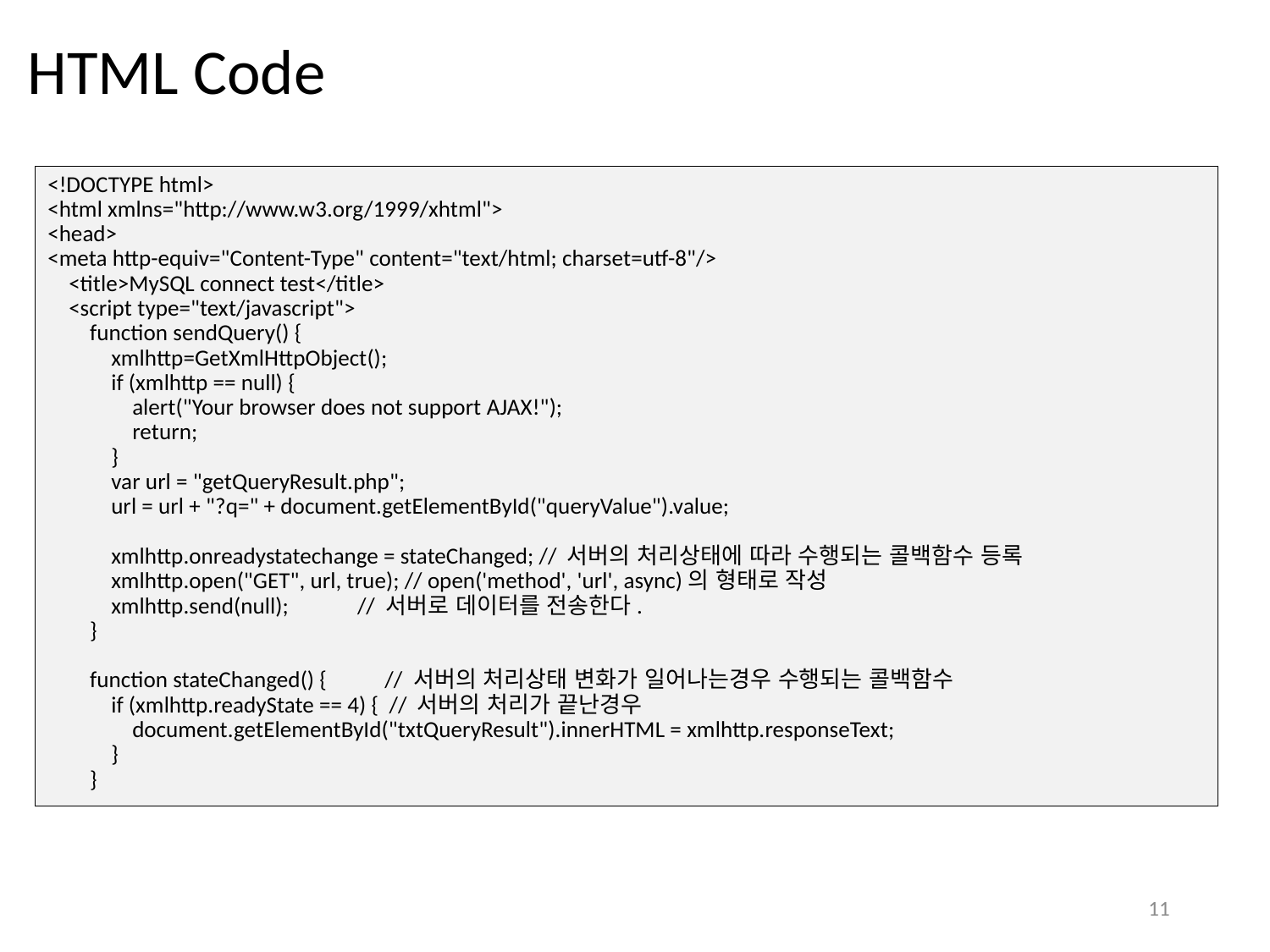

# HTML Code
<!DOCTYPE html>
<html xmlns="http://www.w3.org/1999/xhtml">
<head>
<meta http-equiv="Content-Type" content="text/html; charset=utf-8"/>
    <title>MySQL connect test</title>
    <script type="text/javascript">
        function sendQuery() {
            xmlhttp=GetXmlHttpObject();
            if (xmlhttp == null) {
                alert("Your browser does not support AJAX!");
                return;
            }
            var url = "getQueryResult.php";
            url = url + "?q=" + document.getElementById("queryValue").value;

            xmlhttp.onreadystatechange = stateChanged; // 서버의 처리상태에 따라 수행되는 콜백함수 등록
            xmlhttp.open("GET", url, true); // open('method', 'url', async)의 형태로 작성
            xmlhttp.send(null);             // 서버로 데이터를 전송한다.
        }

        function stateChanged() {           // 서버의 처리상태 변화가 일어나는경우 수행되는 콜백함수
            if (xmlhttp.readyState == 4) {  // 서버의 처리가 끝난경우
                document.getElementById("txtQueryResult").innerHTML = xmlhttp.responseText;
            }
        }
11